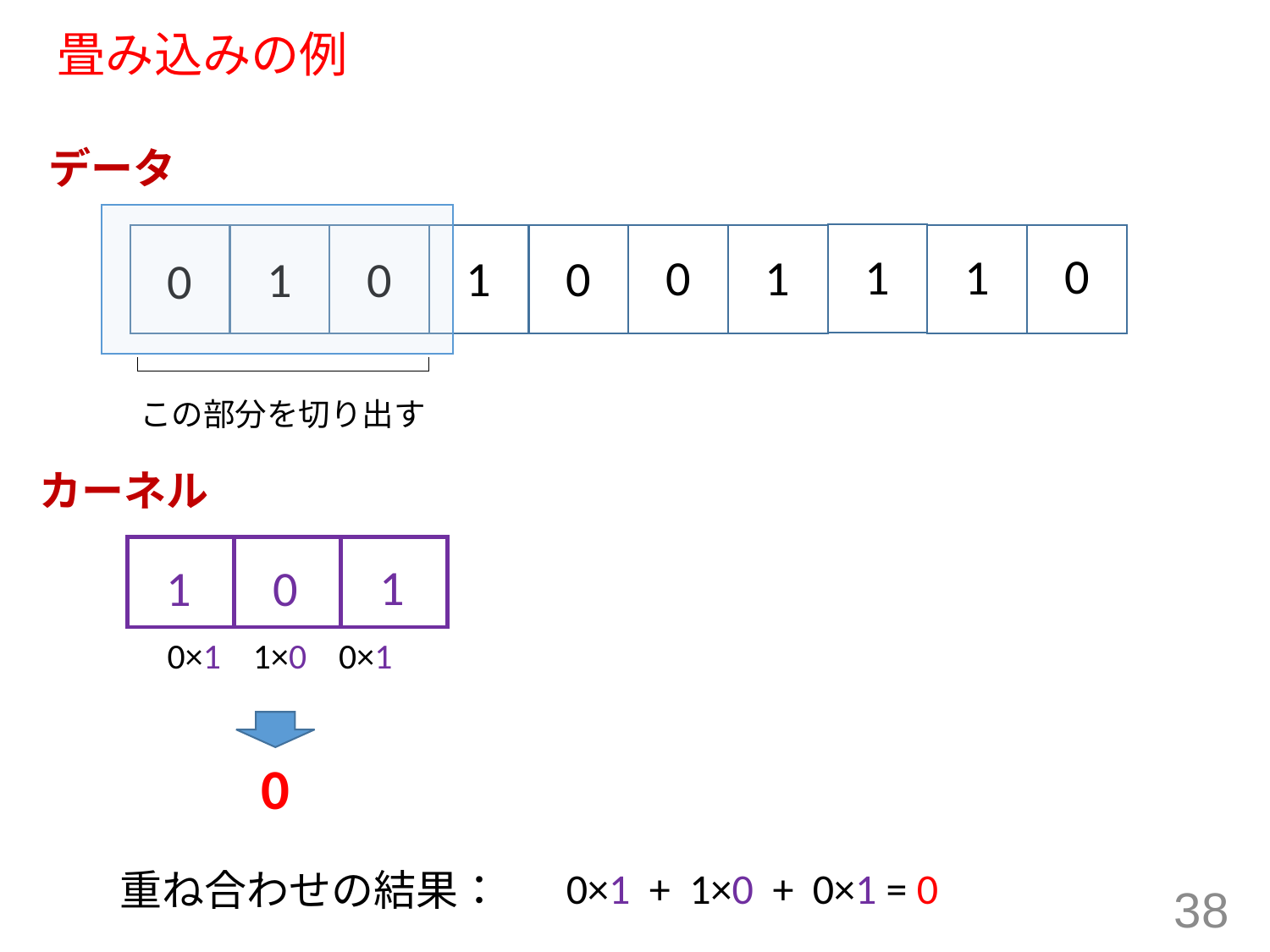

# 畳み込みの例
データ

0
1
1
1
0
0
1
0
1
0
この部分を切り出す
カーネル

1
0
1
0×1    1×0    0×1

0
0×1  +  1×0  +  0×1 = 0
重ね合わせの結果：
38